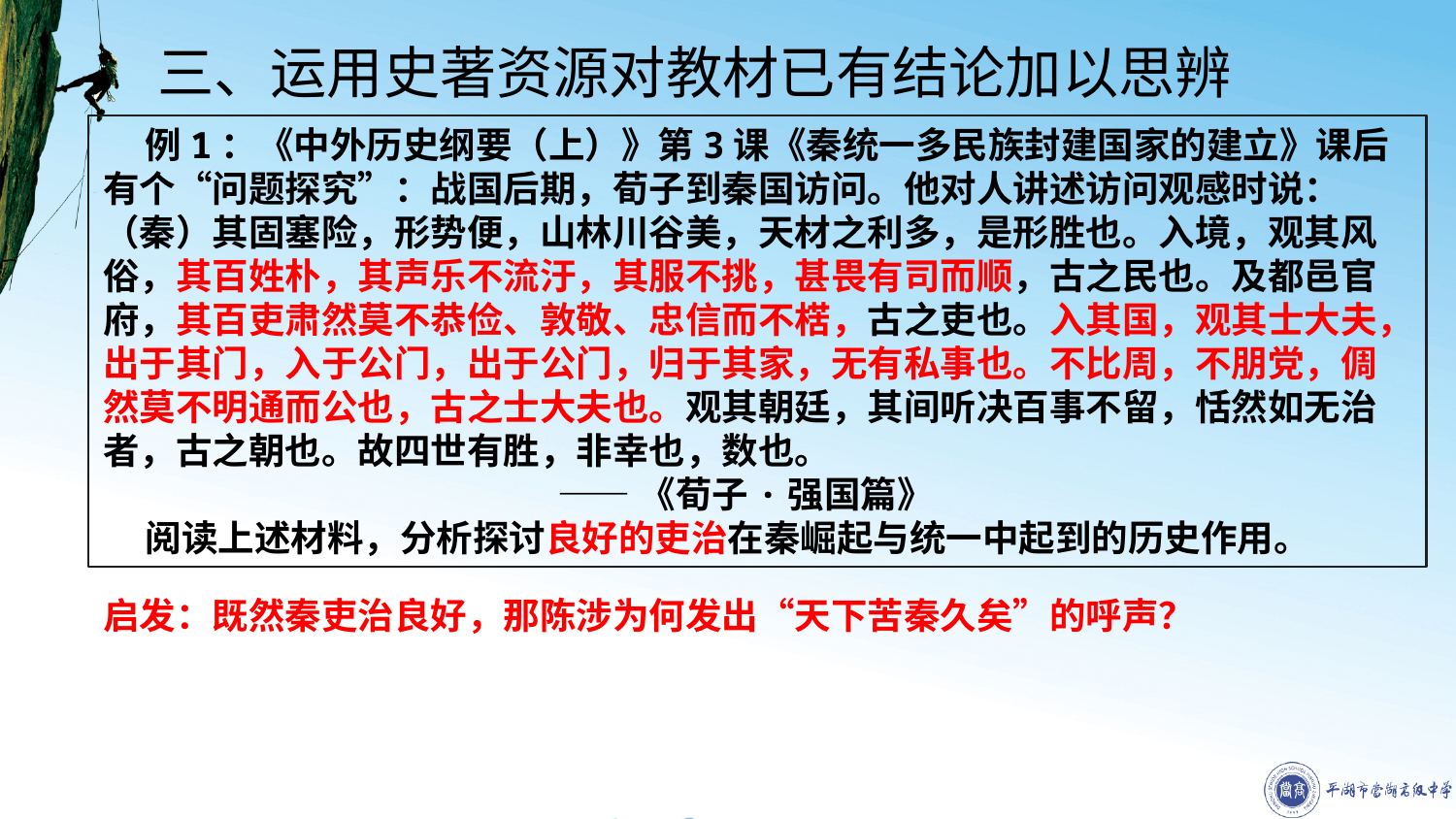

三、运用史著资源对教材已有结论加以思辨
例1：《中外历史纲要（上）》第3课《秦统一多民族封建国家的建立》课后有个“问题探究”：战国后期，荀子到秦国访问。他对人讲述访问观感时说：（秦）其固塞险，形势便，山林川谷美，天材之利多，是形胜也。入境，观其风俗，其百姓朴，其声乐不流汙，其服不挑，甚畏有司而顺，古之民也。及都邑官府，其百吏肃然莫不恭俭、敦敬、忠信而不楛，古之吏也。入其国，观其士大夫，出于其门，入于公门，出于公门，归于其家，无有私事也。不比周，不朋党，倜然莫不明通而公也，古之士大夫也。观其朝廷，其间听决百事不留，恬然如无治者，古之朝也。故四世有胜，非幸也，数也。
                                                  ——《荀子·强国篇》
阅读上述材料，分析探讨良好的吏治在秦崛起与统一中起到的历史作用。
启发：既然秦吏治良好，那陈涉为何发出“天下苦秦久矣”的呼声？